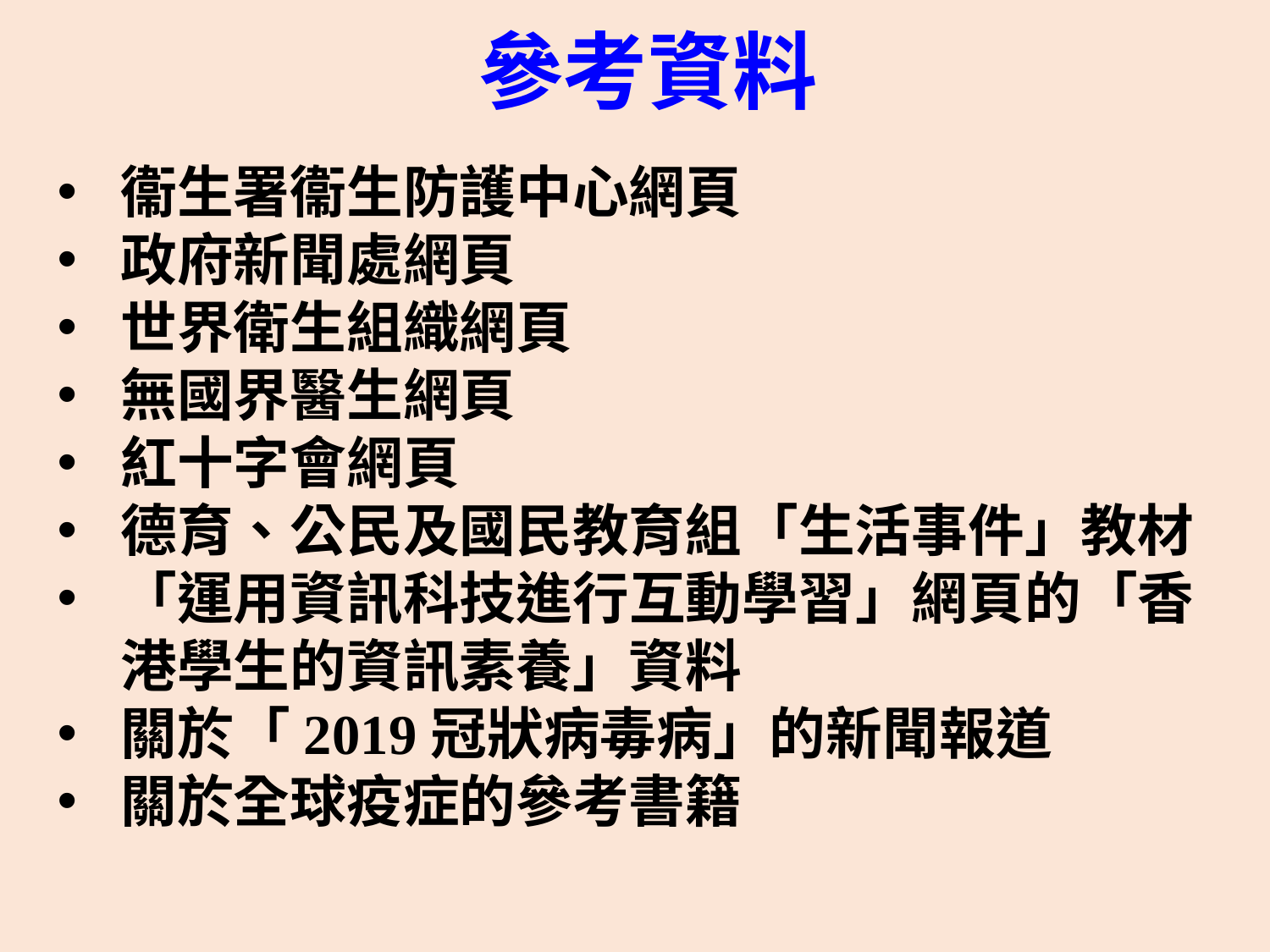

# 參考資料
衞生署衞生防護中心網頁
政府新聞處網頁
世界衛生組織網頁
無國界醫生網頁
紅十字會網頁
德育、公民及國民教育組「生活事件」教材
「運用資訊科技進行互動學習」網頁的「香港學生的資訊素養」資料
關於「2019冠狀病毒病」的新聞報道
關於全球疫症的參考書籍